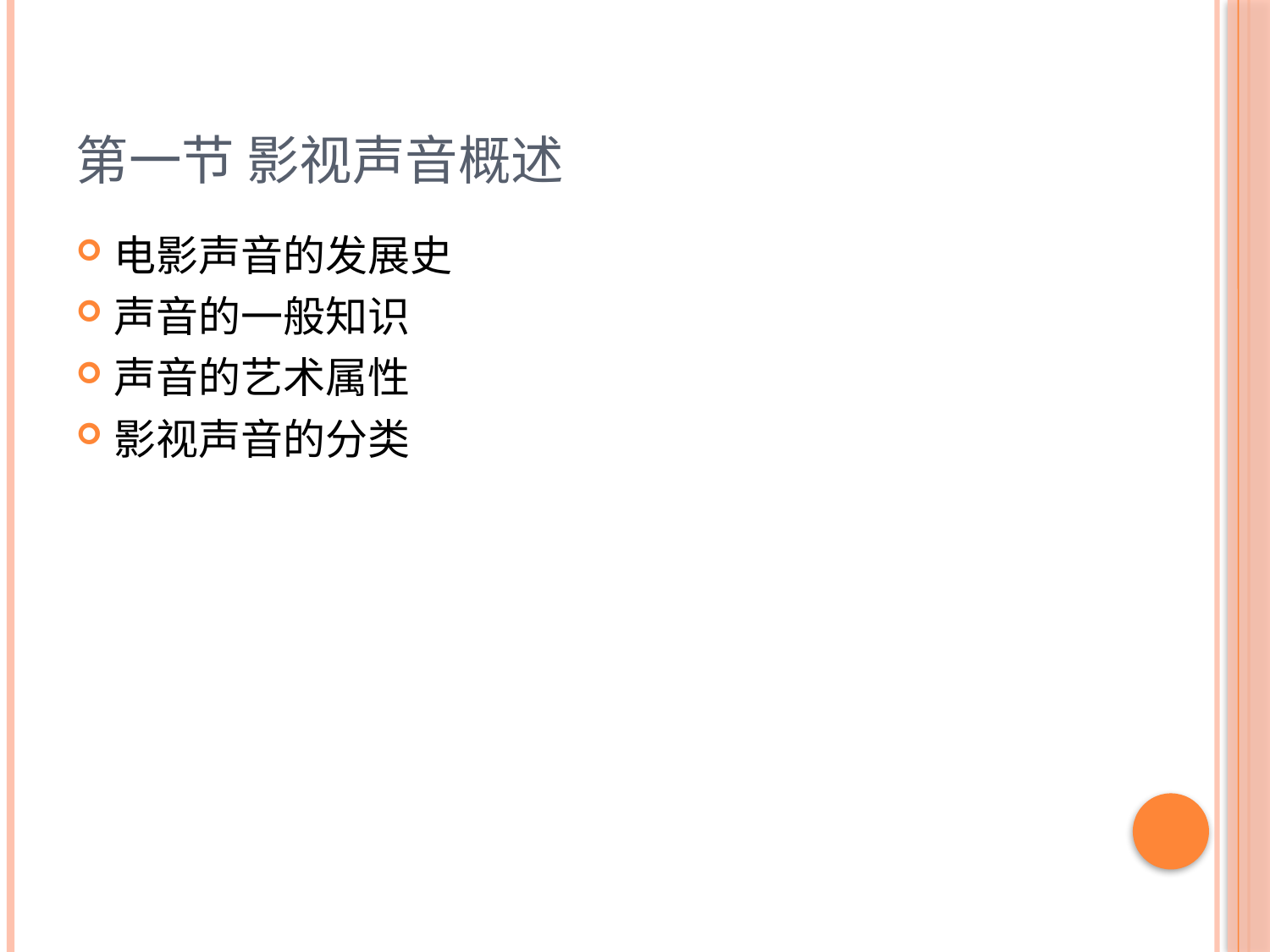

# 第一节 影视声音概述
电影声音的发展史
声音的一般知识
声音的艺术属性
影视声音的分类